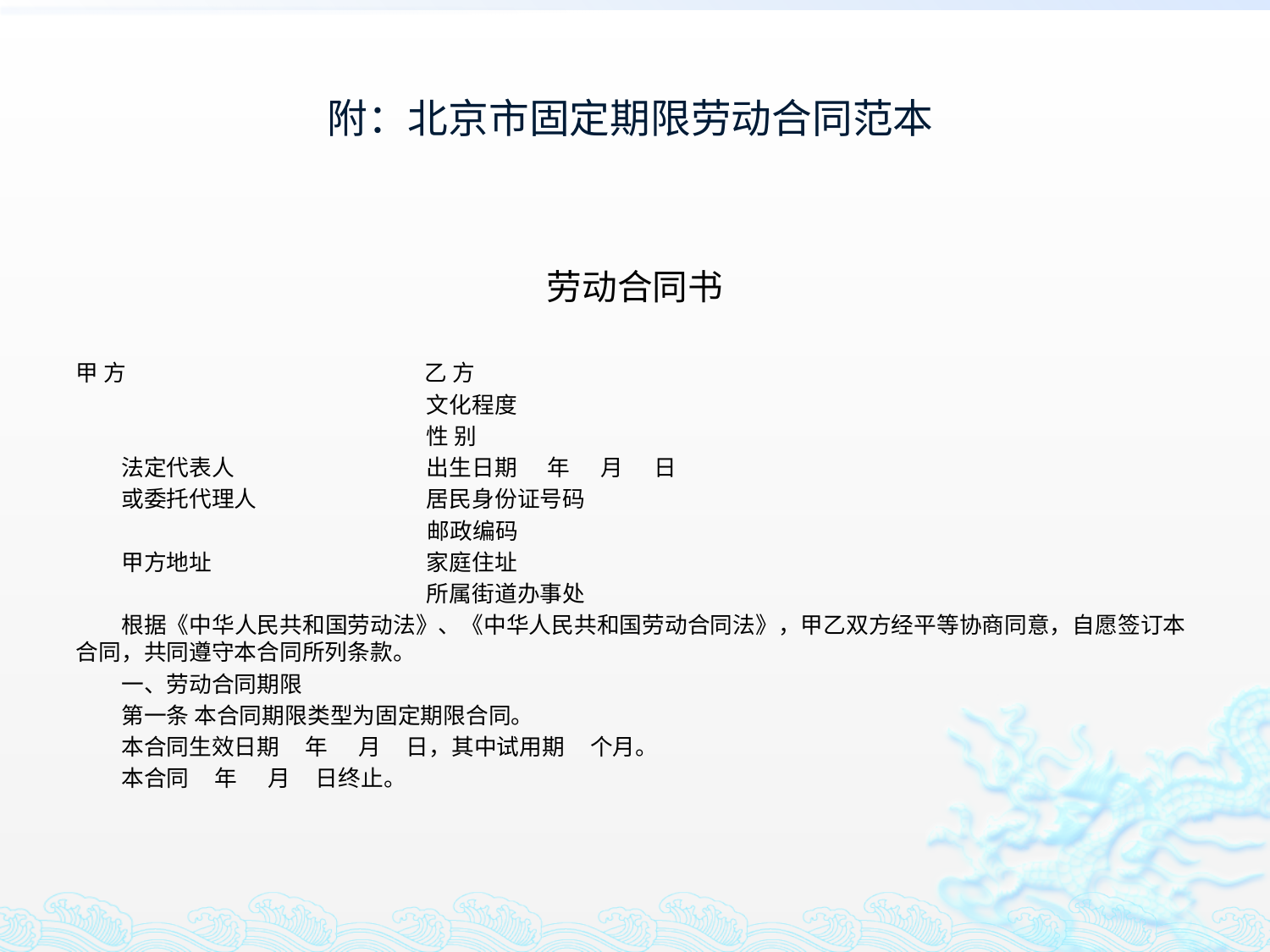

# 附：北京市固定期限劳动合同范本

劳动合同书

甲 方 　　　　　　                               乙 方
　　　　　　　　　　　                    文化程度
　　　　　　　　　　　                    性 别
　　法定代表人 　　　　                   出生日期      年      月      日
　　或委托代理人 　　　                   居民身份证号码
                                                                     邮政编码
　　甲方地址 　　　　　                   家庭住址
　　　　　　　　　　　                    所属街道办事处
　　根据《中华人民共和国劳动法》、《中华人民共和国劳动合同法》，甲乙双方经平等协商同意，自愿签订本合同，共同遵守本合同所列条款。
　　一、劳动合同期限
　　第一条 本合同期限类型为固定期限合同。
　　本合同生效日期     年      月     日，其中试用期     个月。
　　本合同     年      月     日终止。